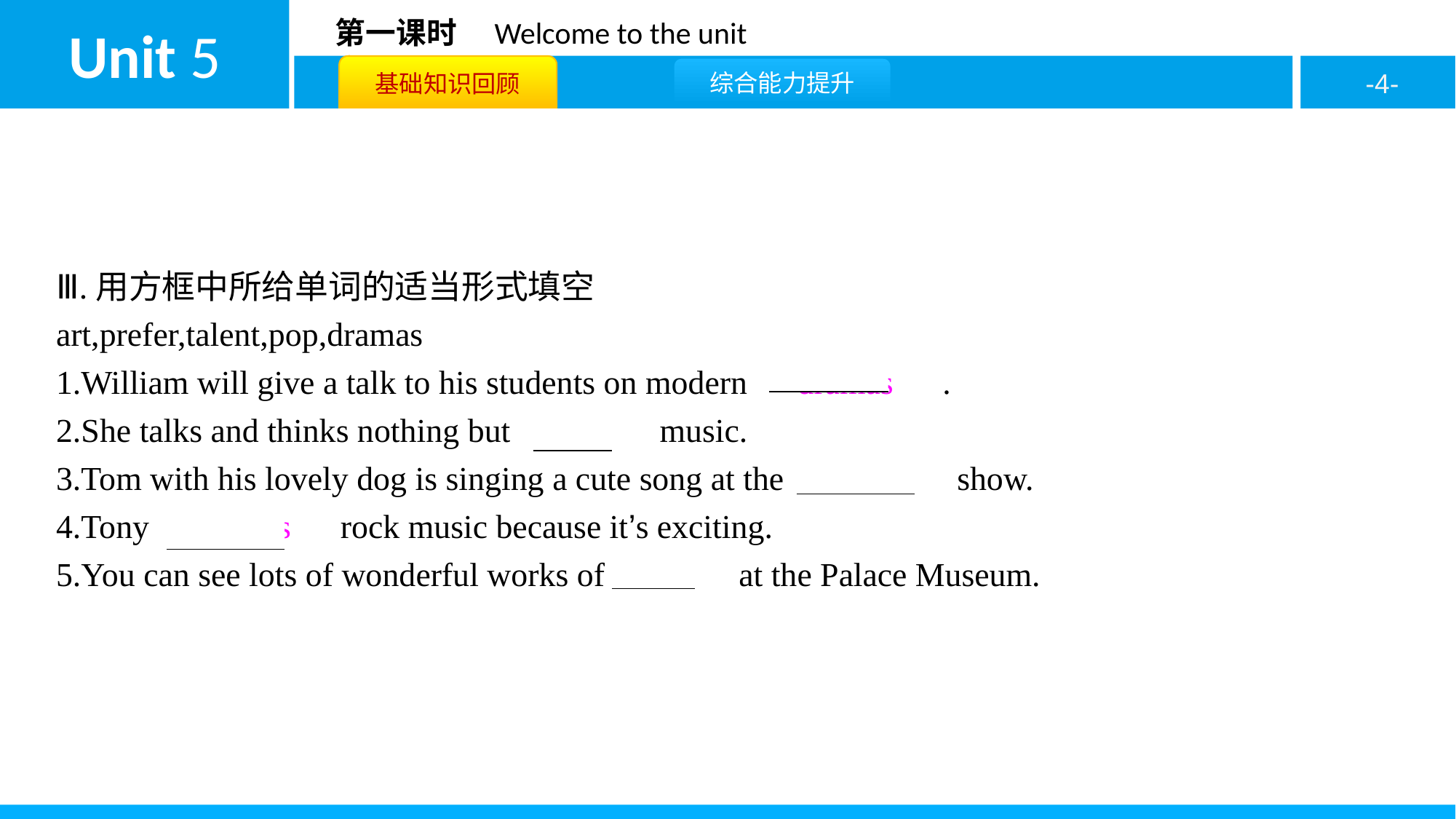

Ⅲ.用方框中所给单词的适当形式填空
art,prefer,talent,pop,dramas
1.William will give a talk to his students on modern　dramas　.
2.She talks and thinks nothing but　pop　music.
3.Tom with his lovely dog is singing a cute song at the　talent　show.
4.Tony　prefers　rock music because it’s exciting.
5.You can see lots of wonderful works of　art　at the Palace Museum.